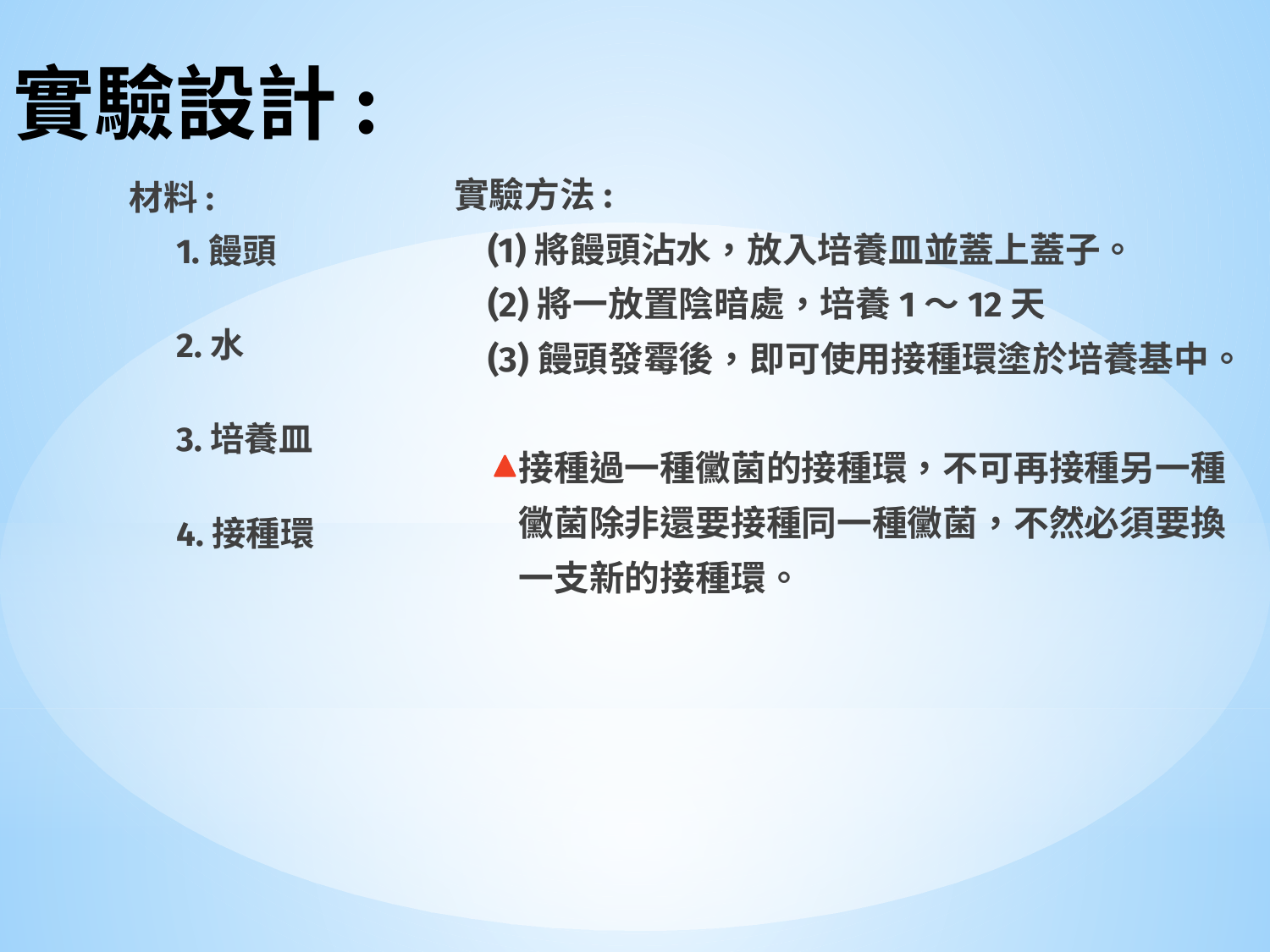

# 實驗設計:
  材料:
         1.饅頭
         2.水
         3.培養皿
         4.接種環

實驗方法:
    (1)將饅頭沾水，放入培養皿並蓋上蓋子。
    (2)將一放置陰暗處，培養1～12天
    (3)饅頭發霉後，即可使用接種環塗於培養基中。

       接種過一種黴菌的接種環，不可再接種另一種
       黴菌除非還要接種同一種黴菌，不然必須要換
       一支新的接種環。